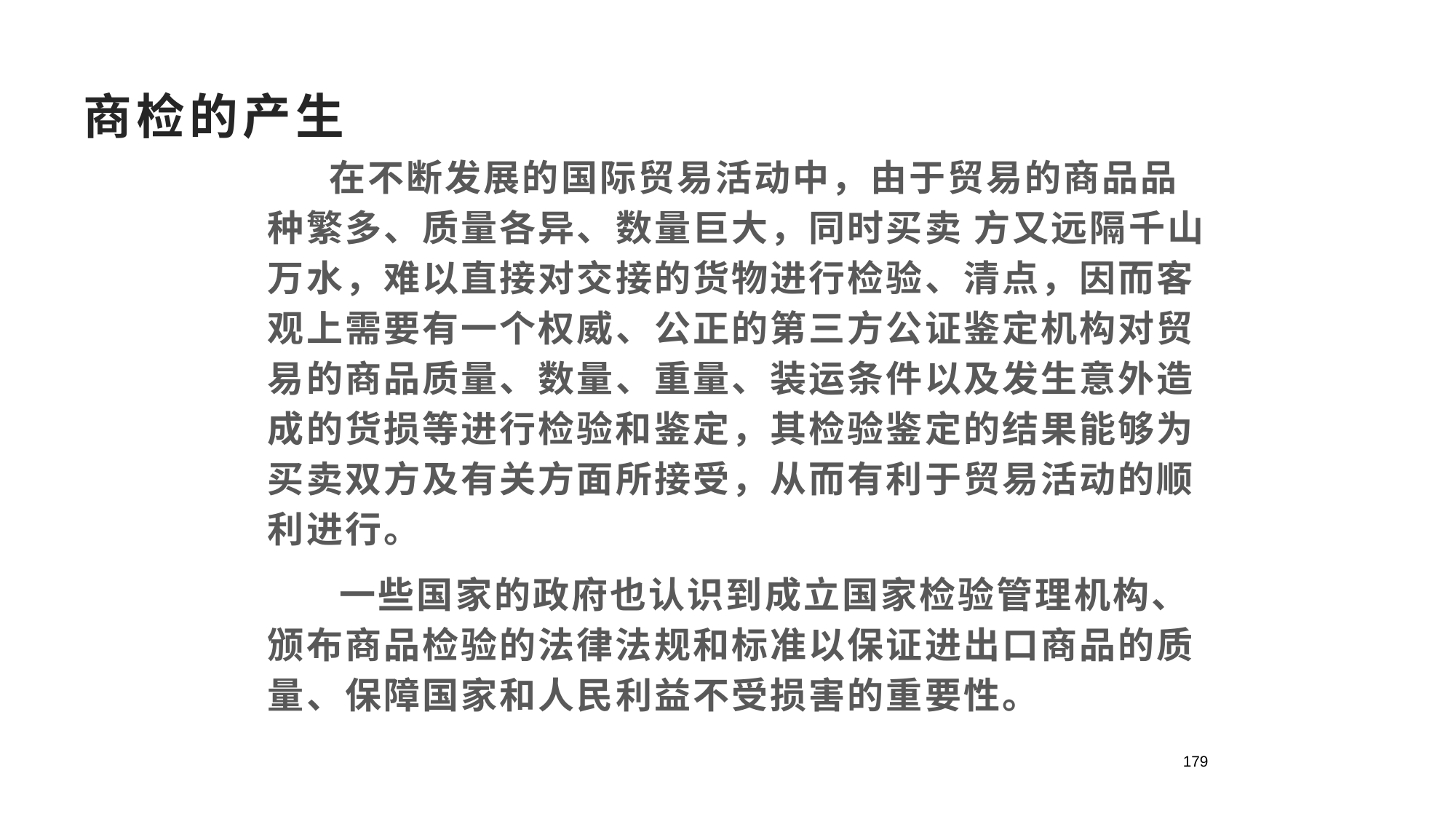

商检的产生
     在不断发展的国际贸易活动中，由于贸易的商品品种繁多、质量各异、数量巨大，同时买卖 方又远隔千山万水，难以直接对交接的货物进行检验、清点，因而客观上需要有一个权威、公正的第三方公证鉴定机构对贸易的商品质量、数量、重量、装运条件以及发生意外造成的货损等进行检验和鉴定，其检验鉴定的结果能够为买卖双方及有关方面所接受，从而有利于贸易活动的顺利进行。
      一些国家的政府也认识到成立国家检验管理机构、颁布商品检验的法律法规和标准以保证进出口商品的质量、保障国家和人民利益不受损害的重要性。
179